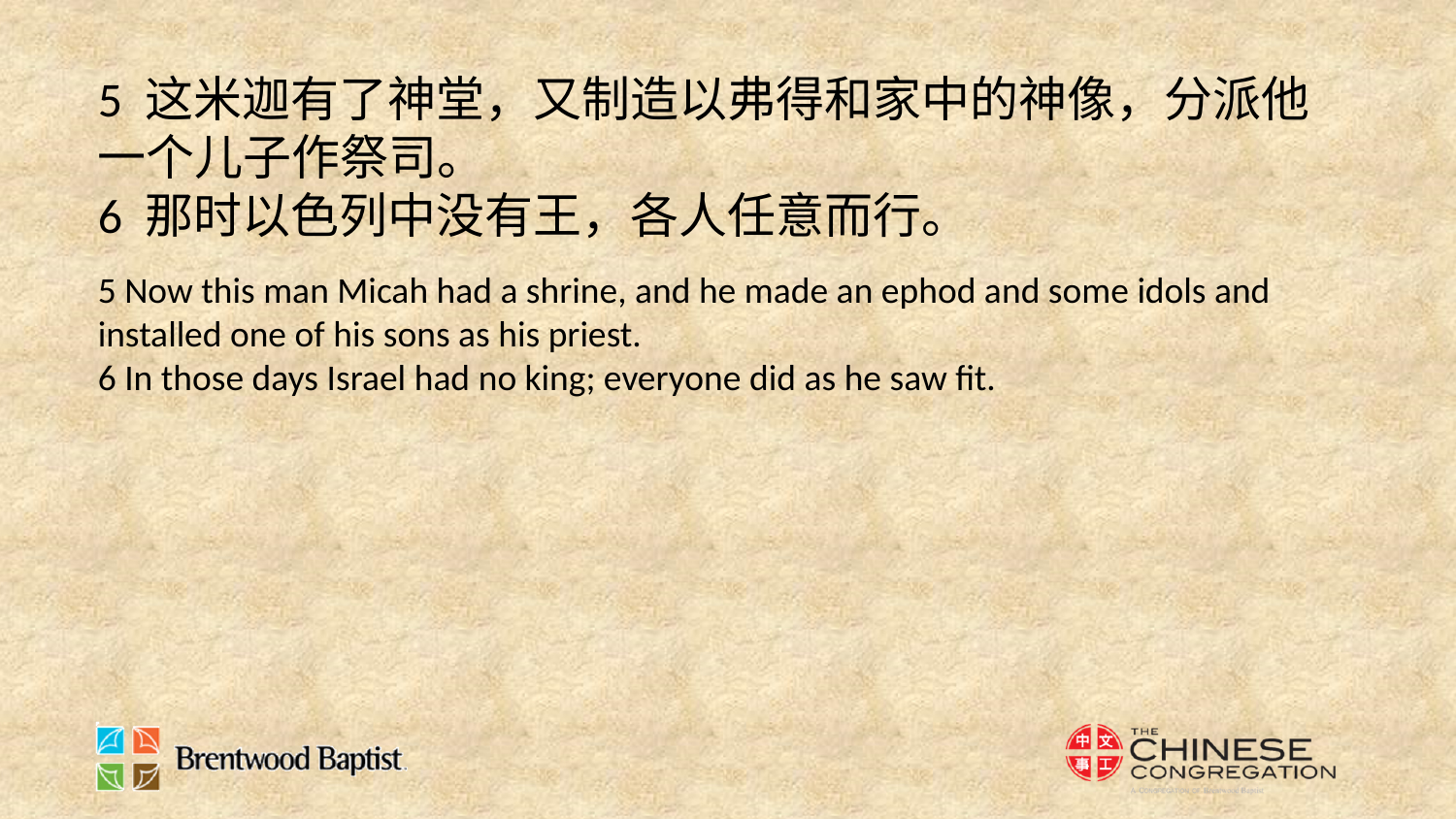

5 这米迦有了神堂，又制造以弗得和家中的神像，分派他一个儿子作祭司。
6 那时以色列中没有王，各人任意而行。

5 Now this man Micah had a shrine, and he made an ephod and some idols and installed one of his sons as his priest.
6 In those days Israel had no king; everyone did as he saw fit.